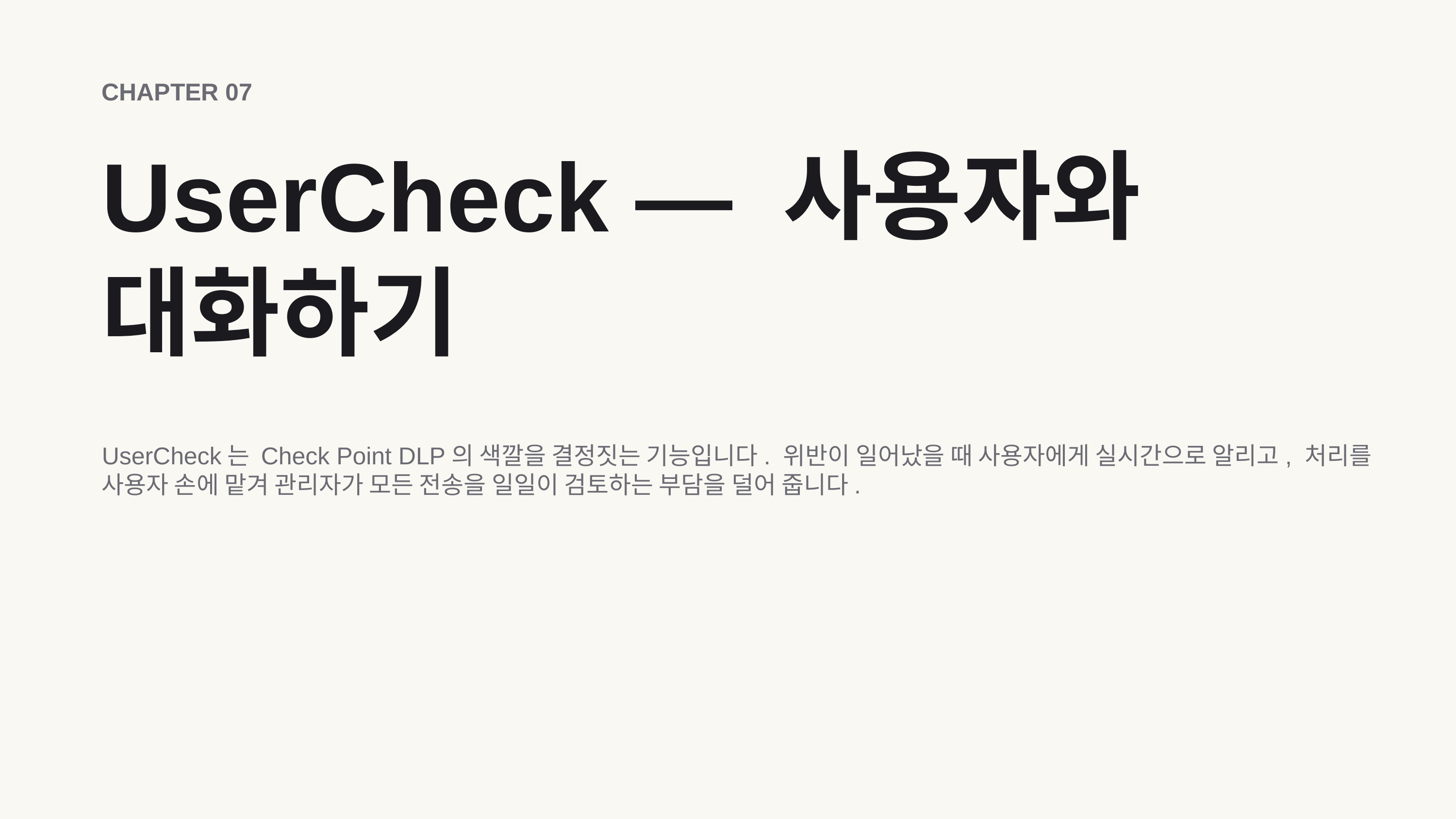

CHAPTER 07
UserCheck — 사용자와 대화하기
UserCheck는 Check Point DLP의 색깔을 결정짓는 기능입니다. 위반이 일어났을 때 사용자에게 실시간으로 알리고, 처리를 사용자 손에 맡겨 관리자가 모든 전송을 일일이 검토하는 부담을 덜어 줍니다.